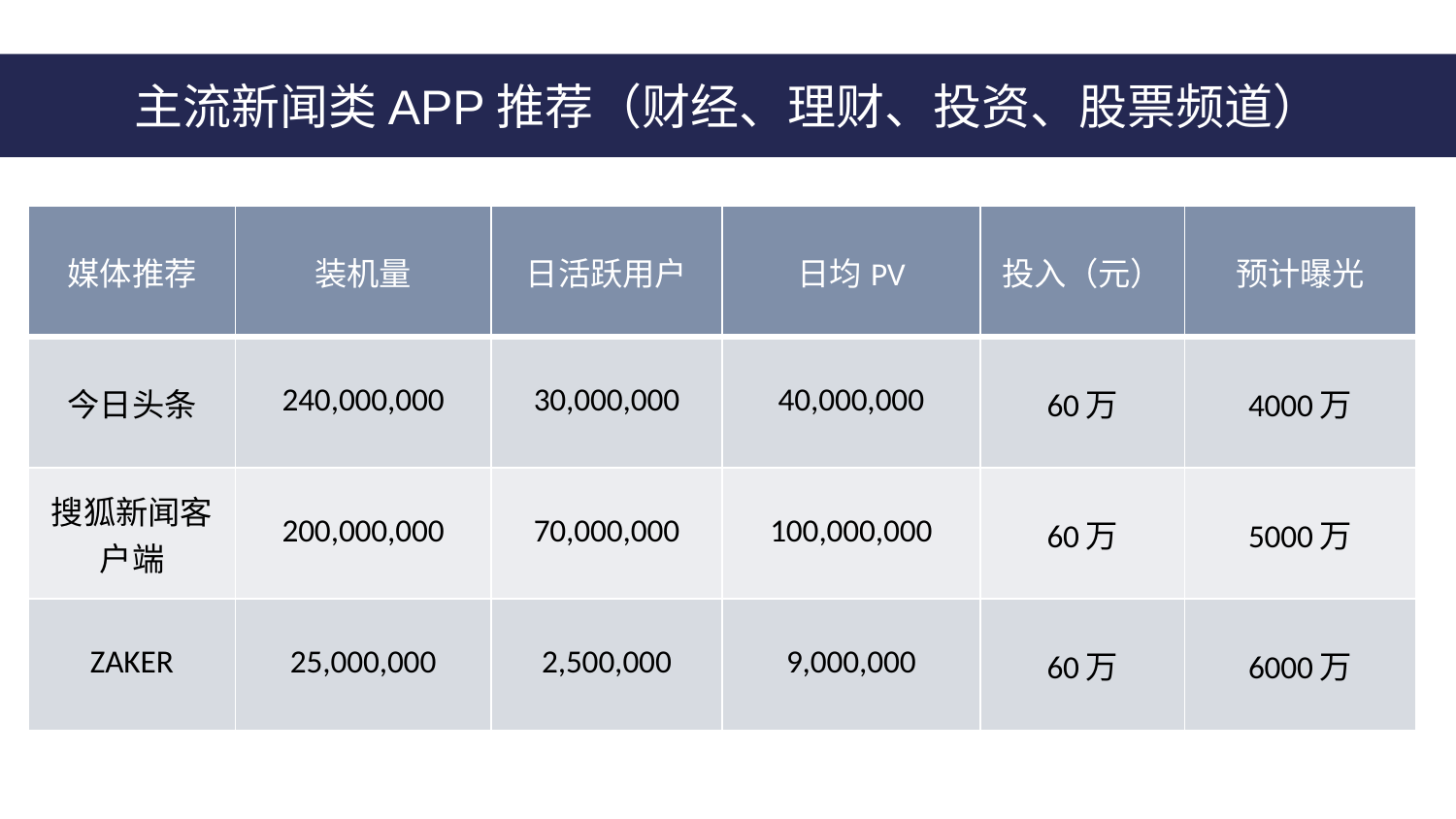

主流新闻类APP推荐（财经、理财、投资、股票频道）
| 媒体推荐 | 装机量 | 日活跃用户 | 日均PV | 投入（元） | 预计曝光 |
| --- | --- | --- | --- | --- | --- |
| 今日头条 | 240,000,000 | 30,000,000 | 40,000,000 | 60万 | 4000万 |
| 搜狐新闻客户端 | 200,000,000 | 70,000,000 | 100,000,000 | 60万 | 5000万 |
| ZAKER | 25,000,000 | 2,500,000 | 9,000,000 | 60万 | 6000万 |